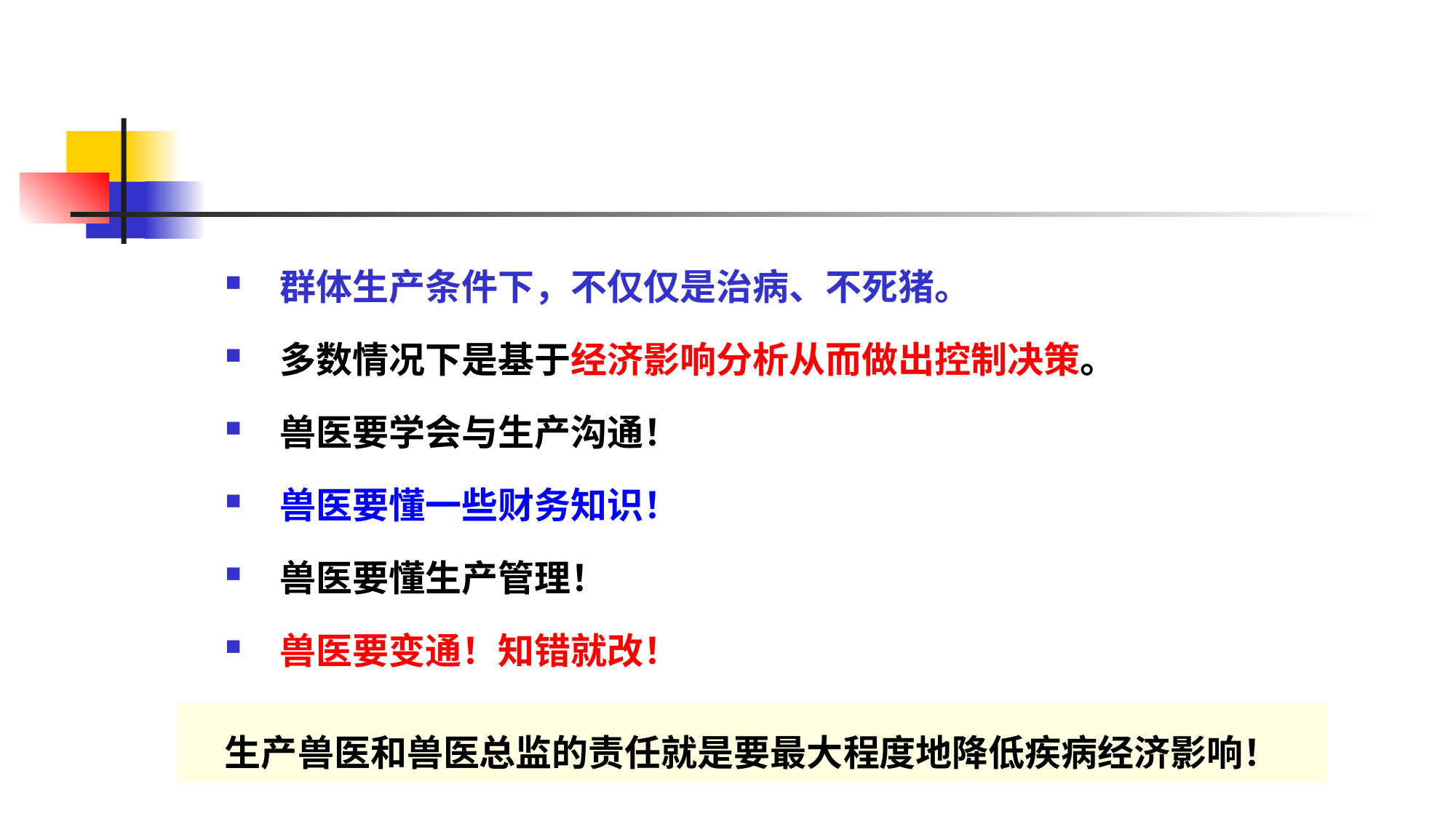

群体生产条件下，不仅仅是治病、不死猪。
多数情况下是基于经济影响分析从而做出控制决策。
兽医要学会与生产沟通！
兽医要懂一些财务知识！
兽医要懂生产管理！
兽医要变通！知错就改！
生产兽医和兽医总监的责任就是要最大程度地降低疾病经济影响！